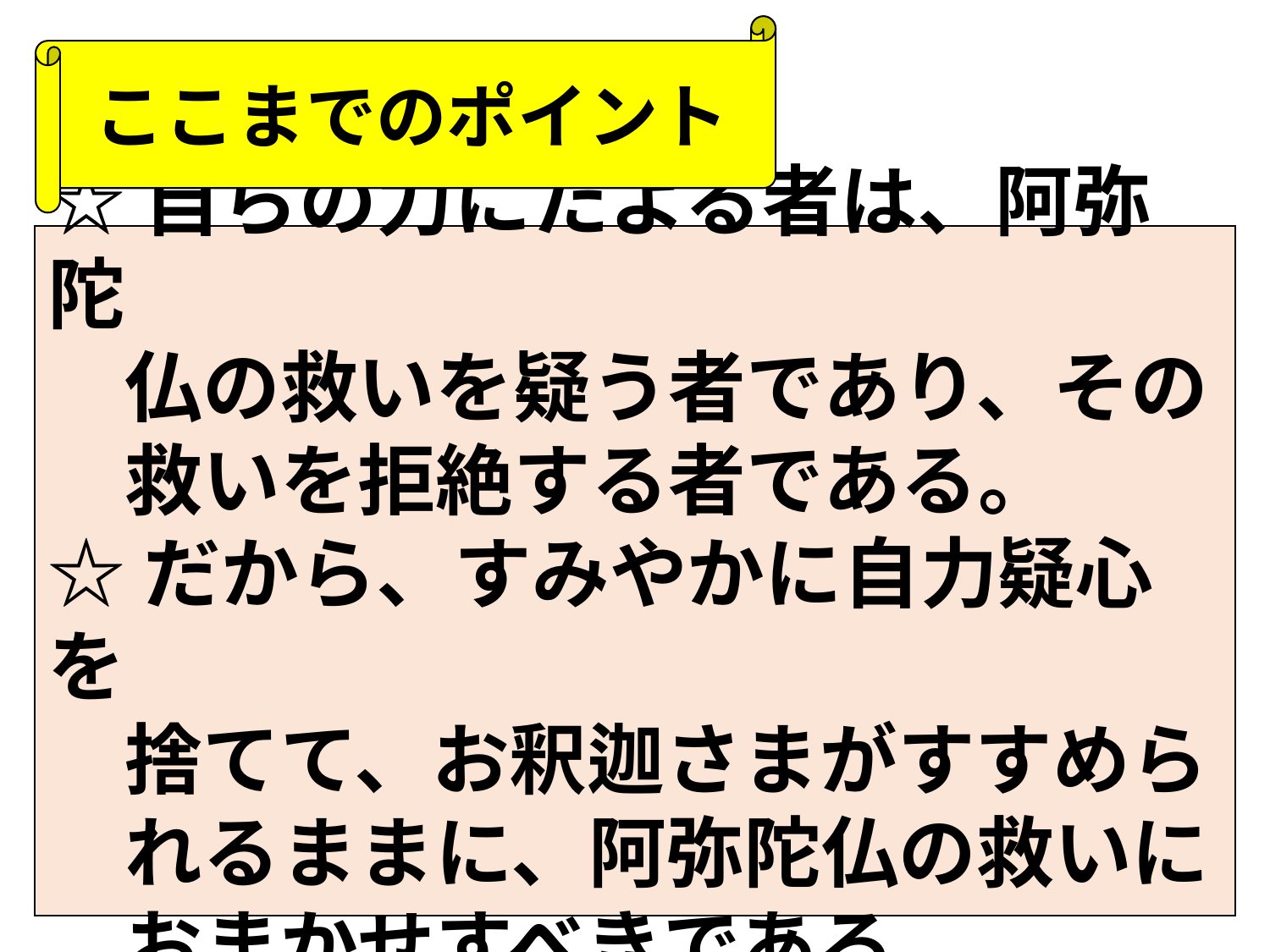

ここまでのポイント
☆自らの力にたよる者は、阿弥陀
　仏の救いを疑う者であり、その
　救いを拒絶する者である。
☆だから、すみやかに自力疑心を
　捨てて、お釈迦さまがすすめら
　れるままに、阿弥陀仏の救いに
　おまかせすべきである。